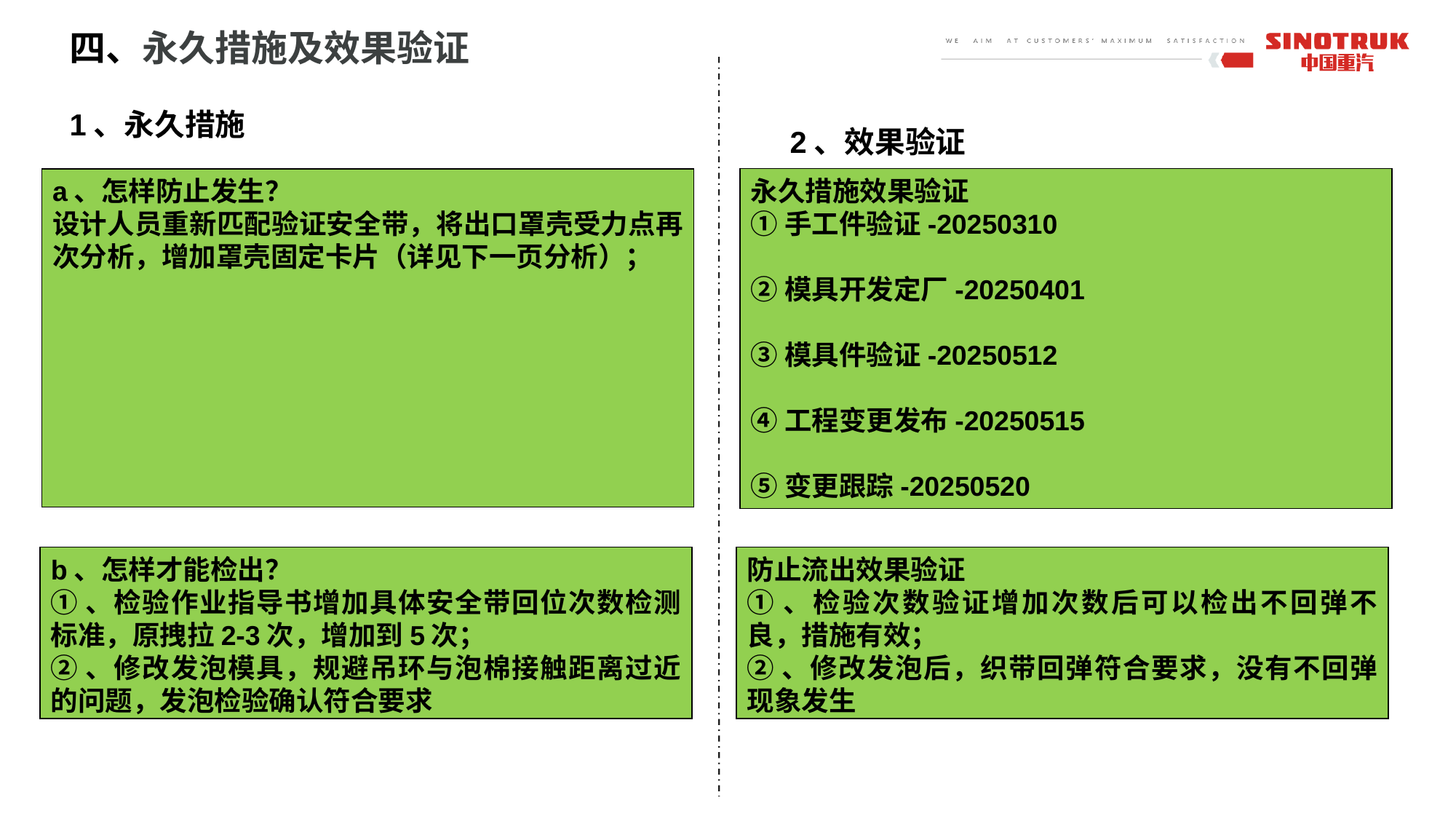

四、永久措施及效果验证

1、永久措施
2、效果验证
a、怎样防止发生？
设计人员重新匹配验证安全带，将出口罩壳受力点再次分析，增加罩壳固定卡片（详见下一页分析）；
永久措施效果验证
①手工件验证-20250310

②模具开发定厂-20250401

③模具件验证-20250512

④工程变更发布-20250515

⑤变更跟踪-20250520
b、怎样才能检出？
①、检验作业指导书增加具体安全带回位次数检测标准，原拽拉2-3次，增加到5次；
②、修改发泡模具，规避吊环与泡棉接触距离过近的问题，发泡检验确认符合要求
防止流出效果验证
①、检验次数验证增加次数后可以检出不回弹不良，措施有效；
②、修改发泡后，织带回弹符合要求，没有不回弹现象发生
9